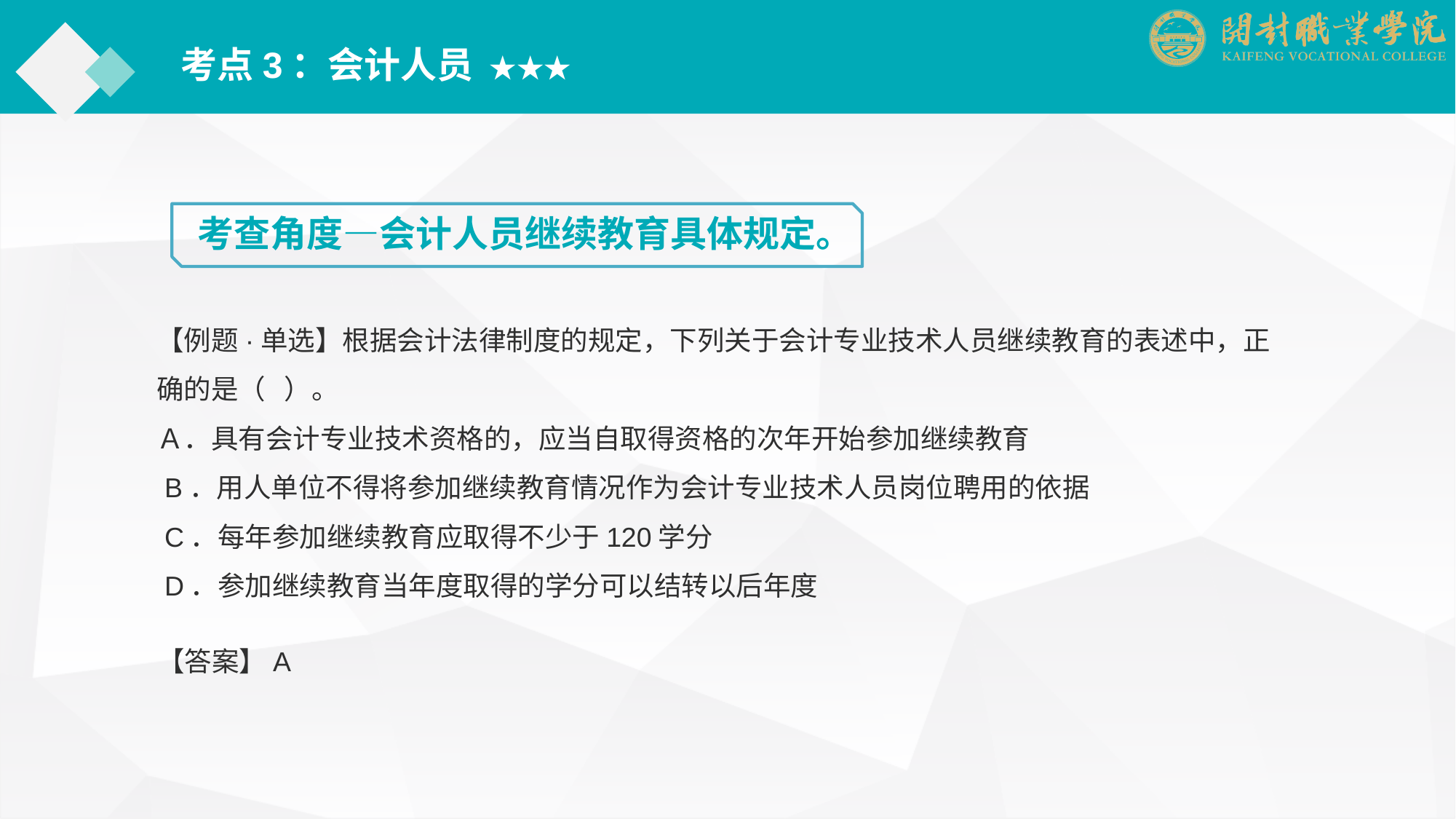

考点3：会计人员  ★★★
考查角度—会计人员继续教育具体规定。

【例题·单选】根据会计法律制度的规定，下列关于会计专业技术人员继续教育的表述中，正确的是（   ）。
Ａ．具有会计专业技术资格的，应当自取得资格的次年开始参加继续教育
 B．用人单位不得将参加继续教育情况作为会计专业技术人员岗位聘用的依据
 C．每年参加继续教育应取得不少于120学分
 D．参加继续教育当年度取得的学分可以结转以后年度
【答案】A